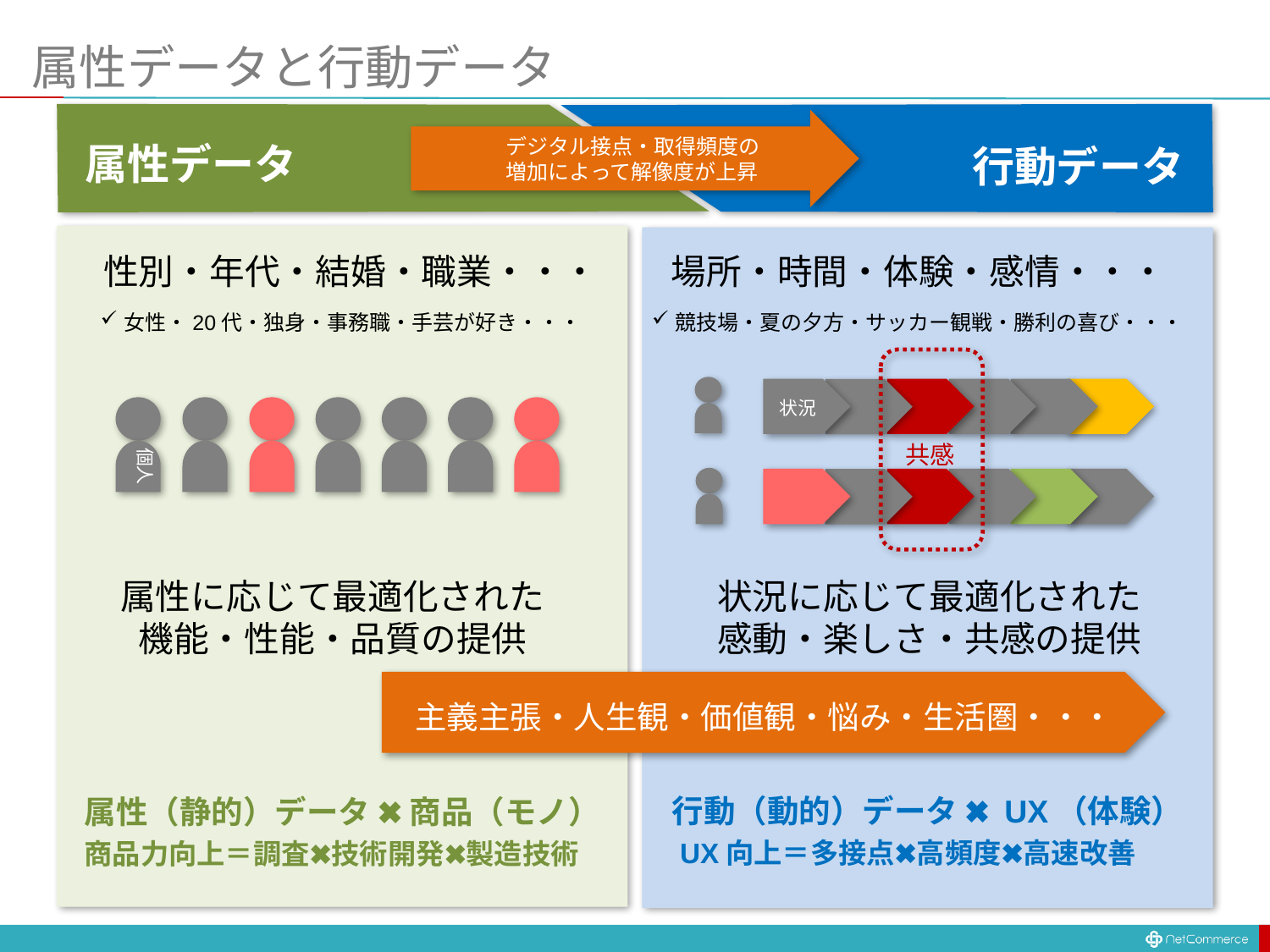

# 属性データと行動データ

デジタル接点・取得頻度の
増加によって解像度が上昇
行動データ

場所・時間・体験・感情・・・
競技場・夏の夕方・サッカー観戦・勝利の喜び・・・

状況
共感

状況に応じて最適化された
感動・楽しさ・共感の提供
行動（動的）データ ✖️ UX（体験）
UX向上＝多接点✖️高頻度✖️高速改善

属性データ

性別・年代・結婚・職業・・・
女性・20代・独身・事務職・手芸が好き・・・

個人
属性に応じて最適化された
機能・性能・品質の提供

主義主張・人生観・価値観・悩み・生活圏・・・
属性（静的）データ ✖️ 商品（モノ）
商品力向上＝調査✖️技術開発✖️製造技術